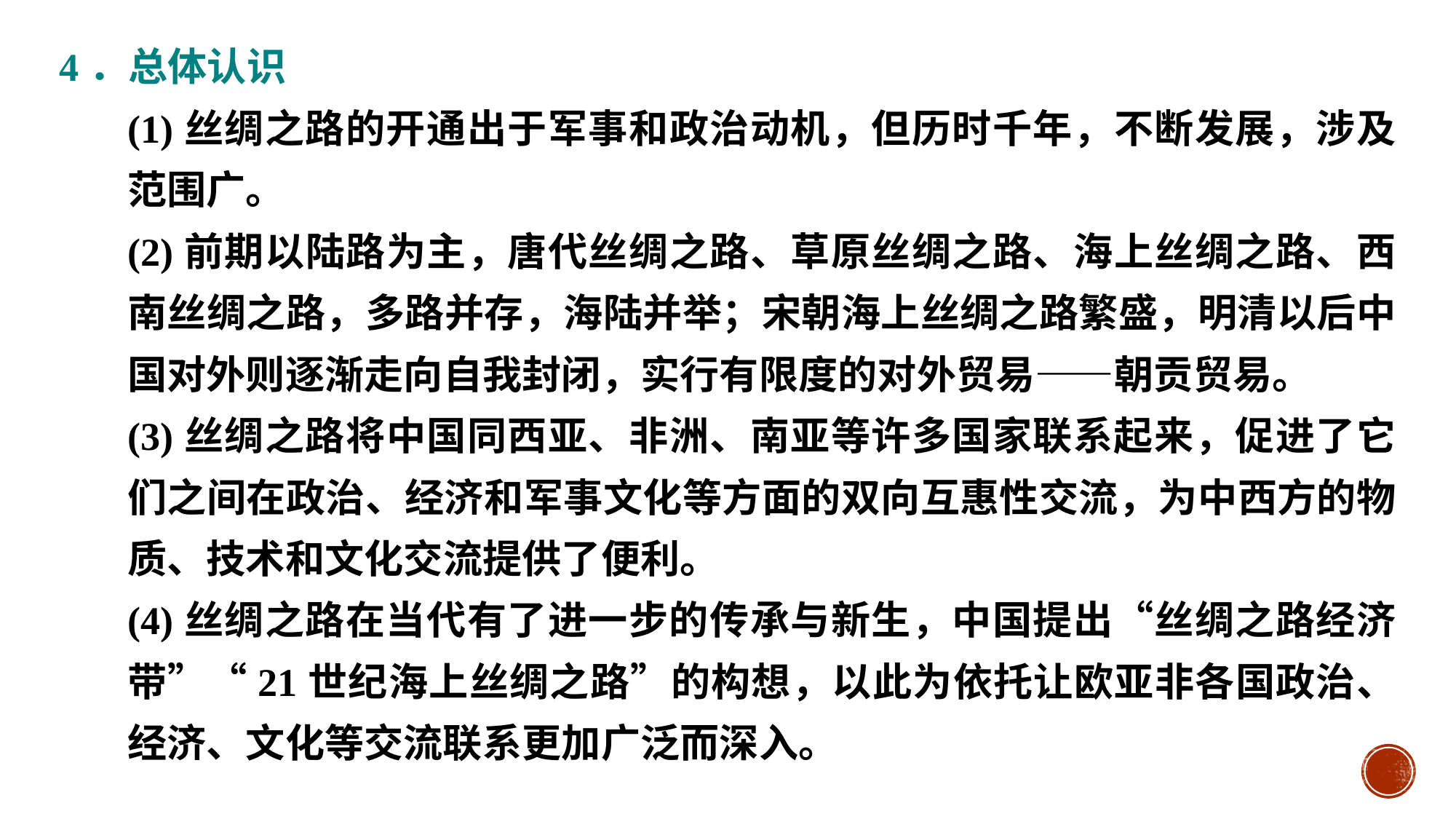

4．总体认识
(1)丝绸之路的开通出于军事和政治动机，但历时千年，不断发展，涉及范围广。
(2)前期以陆路为主，唐代丝绸之路、草原丝绸之路、海上丝绸之路、西南丝绸之路，多路并存，海陆并举；宋朝海上丝绸之路繁盛，明清以后中国对外则逐渐走向自我封闭，实行有限度的对外贸易——朝贡贸易。
(3)丝绸之路将中国同西亚、非洲、南亚等许多国家联系起来，促进了它们之间在政治、经济和军事文化等方面的双向互惠性交流，为中西方的物质、技术和文化交流提供了便利。
(4)丝绸之路在当代有了进一步的传承与新生，中国提出“丝绸之路经济带”“21世纪海上丝绸之路”的构想，以此为依托让欧亚非各国政治、经济、文化等交流联系更加广泛而深入。
#